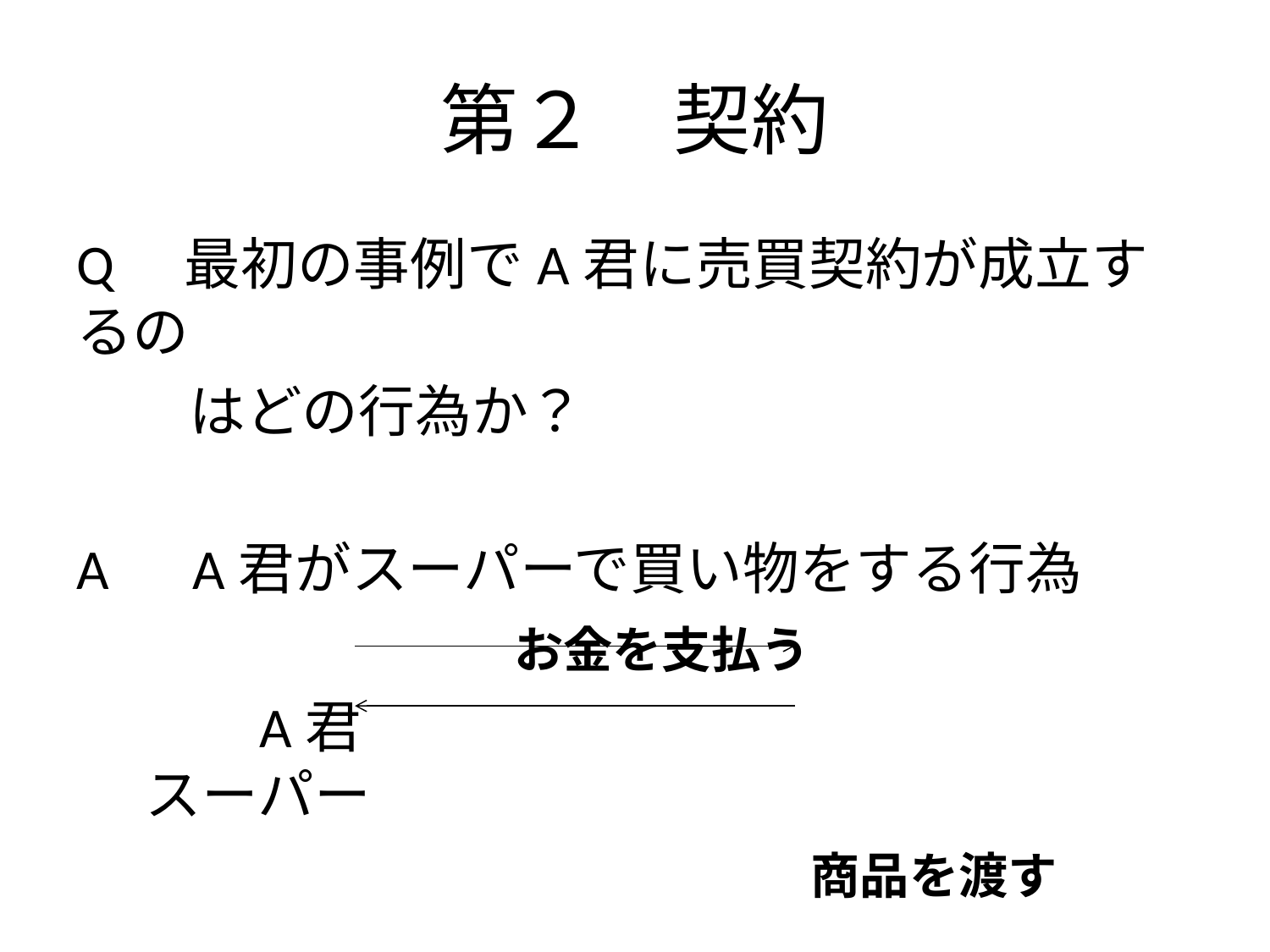

# 第２　契約
Q　最初の事例でA君に売買契約が成立するの
　　はどの行為か？

A　A君がスーパーで買い物をする行為
　　　　　　　　お金を支払う
　　　A君　　　　　　　　　　　　　　　 スーパー
　　　　　　　　　　　　　商品を渡す